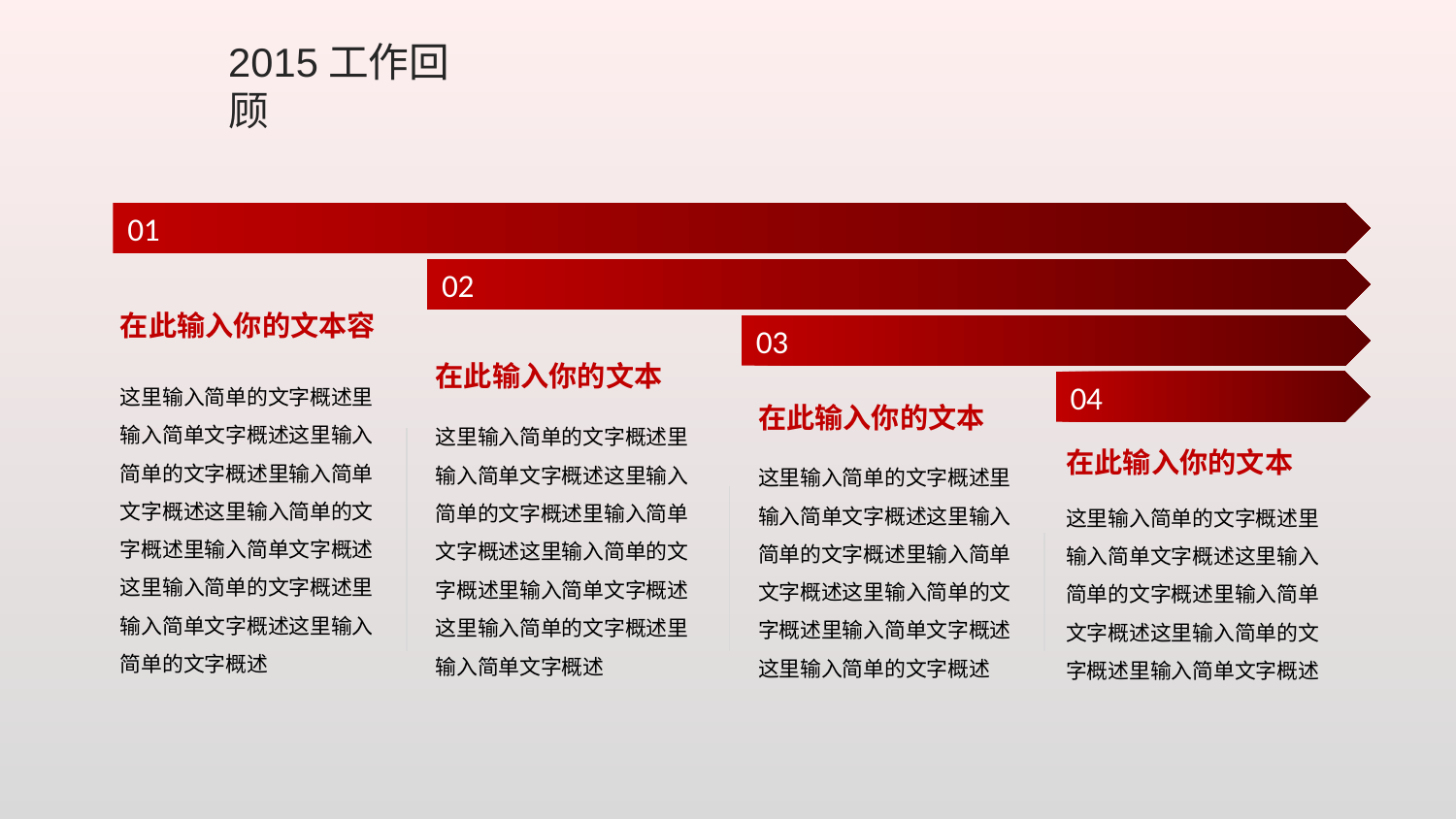

# 2015工作回顾
01
02
在此输入你的文本容
03
在此输入你的文本
这里输入简单的文字概述里输入简单文字概述这里输入简单的文字概述里输入简单文字概述这里输入简单的文字概述里输入简单文字概述这里输入简单的文字概述里输入简单文字概述这里输入简单的文字概述
04
在此输入你的文本
这里输入简单的文字概述里输入简单文字概述这里输入简单的文字概述里输入简单文字概述这里输入简单的文字概述里输入简单文字概述这里输入简单的文字概述里输入简单文字概述
在此输入你的文本
这里输入简单的文字概述里输入简单文字概述这里输入简单的文字概述里输入简单文字概述这里输入简单的文字概述里输入简单文字概述这里输入简单的文字概述
这里输入简单的文字概述里输入简单文字概述这里输入简单的文字概述里输入简单文字概述这里输入简单的文字概述里输入简单文字概述
延迟符